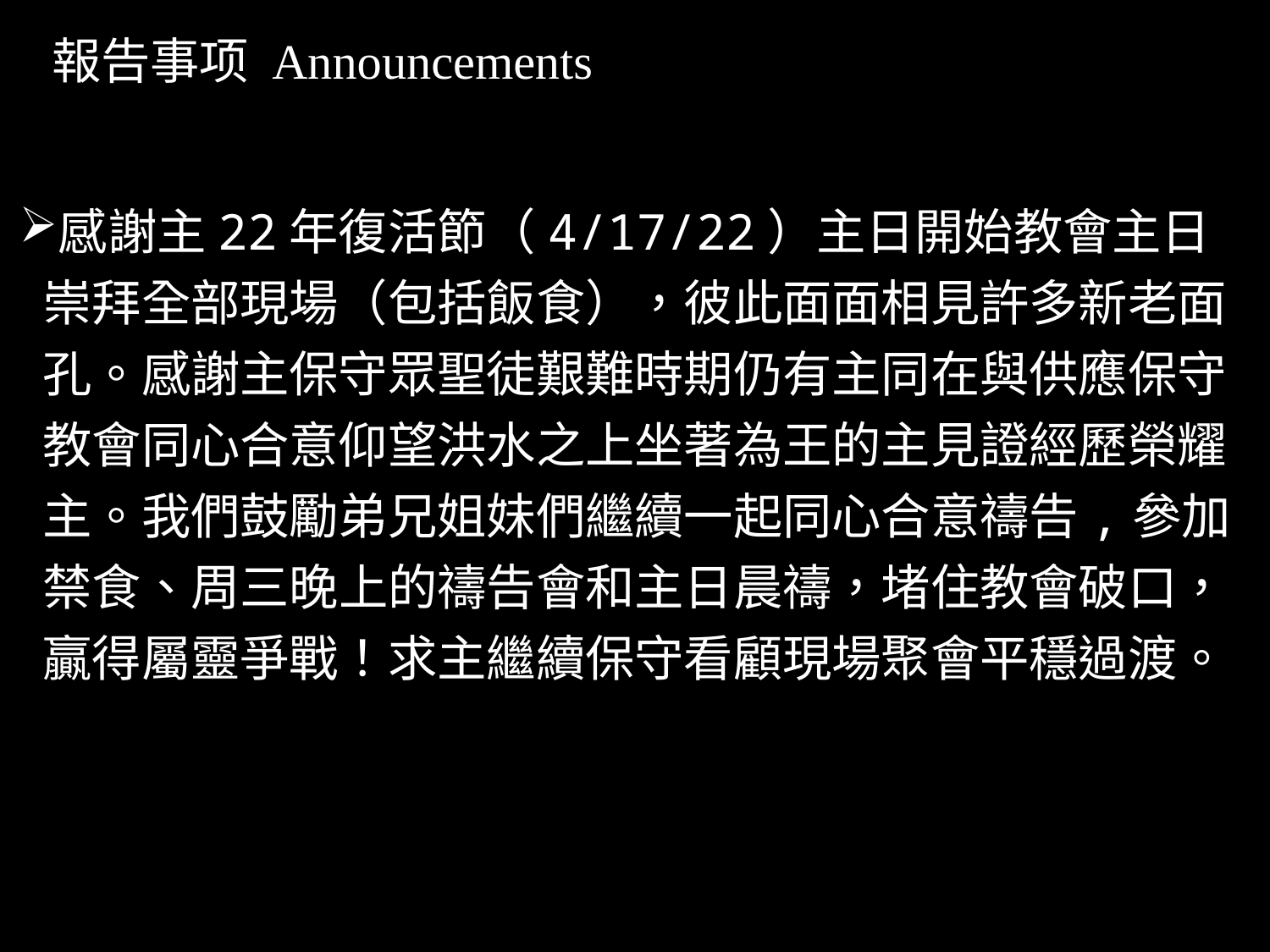

報告事项 Announcements
感謝主22年復活節（4/17/22）主日開始教會主日崇拜全部現場（包括飯食），彼此面面相見許多新老面孔。感謝主保守眾聖徒艱難時期仍有主同在與供應保守教會同心合意仰望洪水之上坐著為王的主見證經歷榮耀主。我們鼓勵弟兄姐妹們繼續一起同心合意禱告,參加禁食、周三晚上的禱告會和主日晨禱，堵住教會破口，贏得屬靈爭戰！求主繼續保守看顧現場聚會平穩過渡。